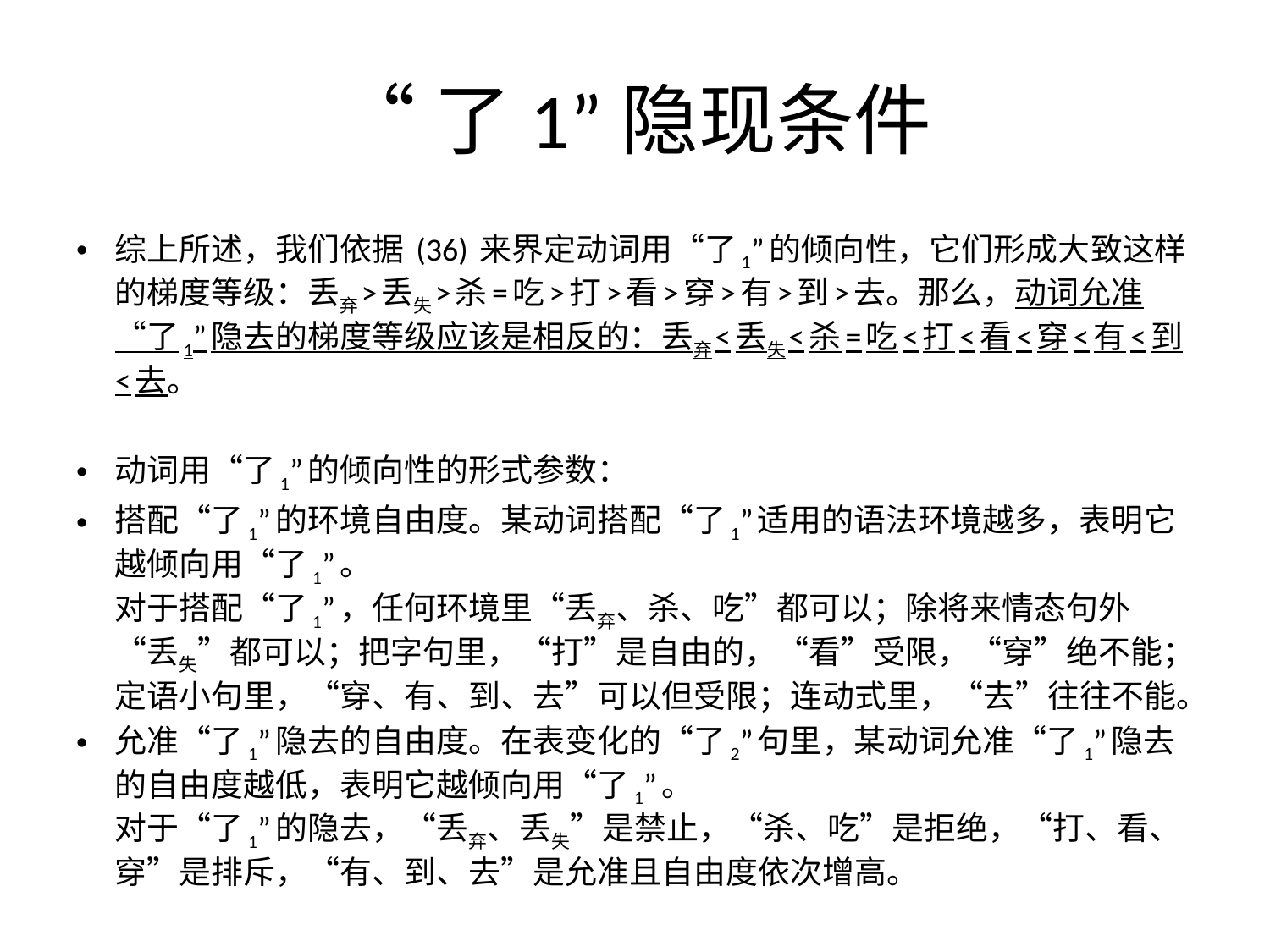

# “了1”隐现条件
综上所述，我们依据 (36) 来界定动词用“了1”的倾向性，它们形成大致这样的梯度等级：丢弃>丢失>杀=吃>打>看>穿>有>到>去。那么，动词允准“了1”隐去的梯度等级应该是相反的：丢弃<丢失<杀=吃<打<看<穿<有<到<去。

动词用“了1”的倾向性的形式参数：
搭配“了1”的环境自由度。某动词搭配“了1”适用的语法环境越多，表明它越倾向用“了1”。
对于搭配“了1”，任何环境里“丢弃、杀、吃”都可以；除将来情态句外“丢失”都可以；把字句里，“打”是自由的，“看”受限，“穿”绝不能；定语小句里，“穿、有、到、去”可以但受限；连动式里，“去”往往不能。
允准“了1”隐去的自由度。在表变化的“了2”句里，某动词允准“了1”隐去的自由度越低，表明它越倾向用“了1”。
对于“了1”的隐去，“丢弃、丢失”是禁止，“杀、吃”是拒绝，“打、看、穿”是排斥，“有、到、去”是允准且自由度依次增高。